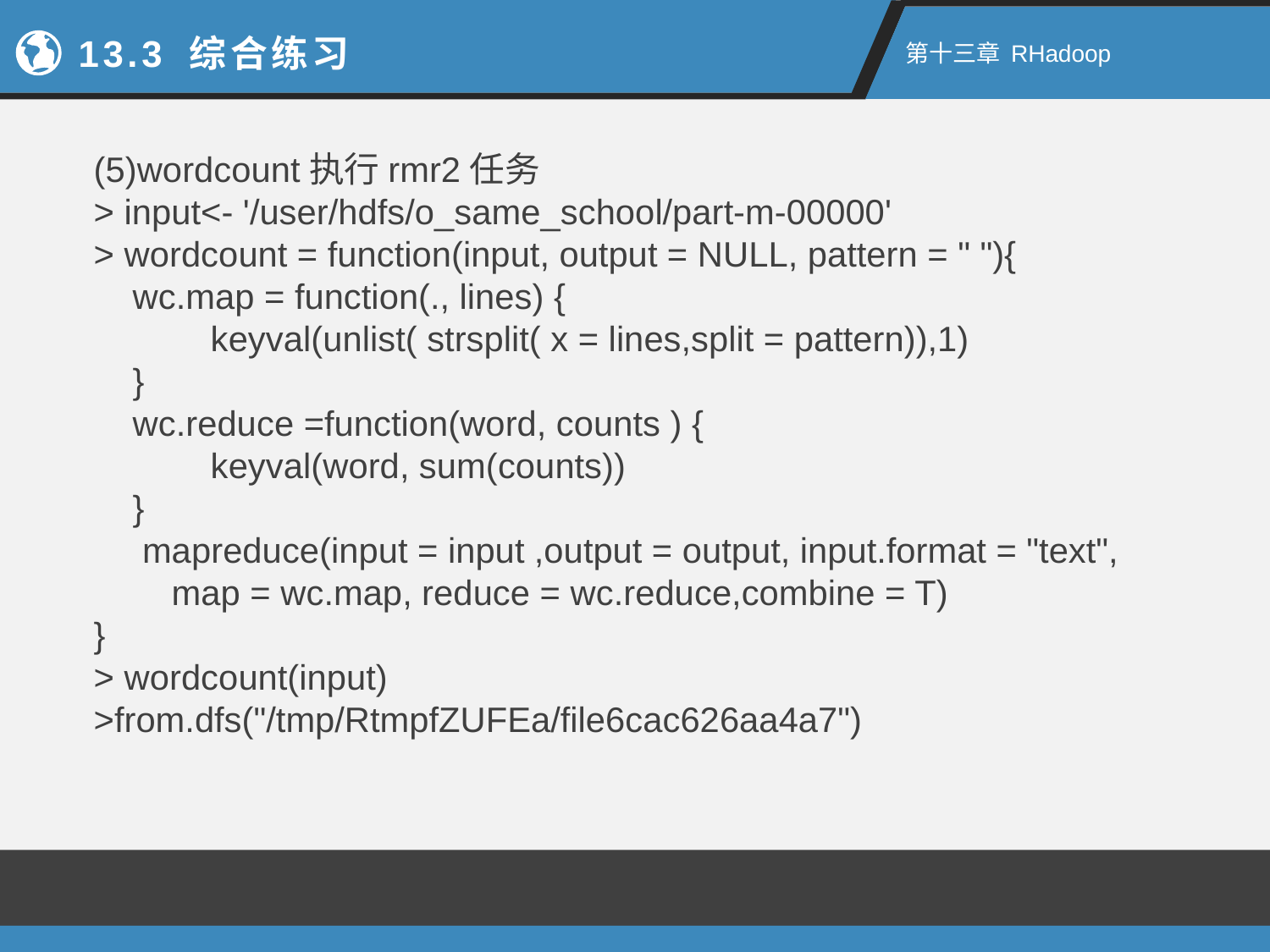

13.3 综合练习

第十三章 RHadoop
(5)wordcount执行rmr2任务
> input<- '/user/hdfs/o_same_school/part-m-00000'
> wordcount = function(input, output = NULL, pattern = " "){
    wc.map = function(., lines) {
            keyval(unlist( strsplit( x = lines,split = pattern)),1)
    }
    wc.reduce =function(word, counts ) {
            keyval(word, sum(counts))
    }
     mapreduce(input = input ,output = output, input.format = "text",
        map = wc.map, reduce = wc.reduce,combine = T)
}
> wordcount(input)
>from.dfs("/tmp/RtmpfZUFEa/file6cac626aa4a7")